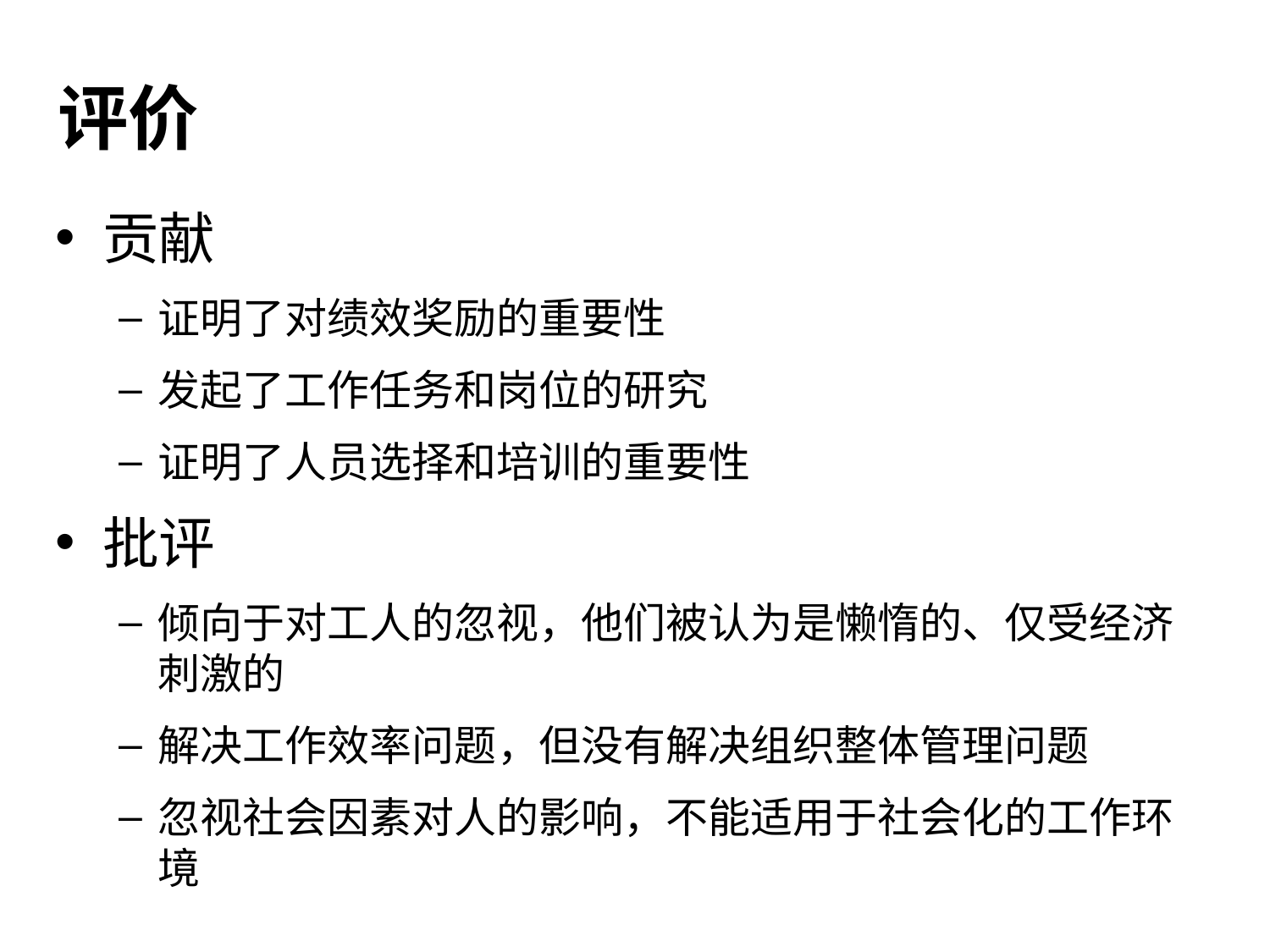

评价
贡献
证明了对绩效奖励的重要性
发起了工作任务和岗位的研究
证明了人员选择和培训的重要性
批评
倾向于对工人的忽视，他们被认为是懒惰的、仅受经济刺激的
解决工作效率问题，但没有解决组织整体管理问题
忽视社会因素对人的影响，不能适用于社会化的工作环境